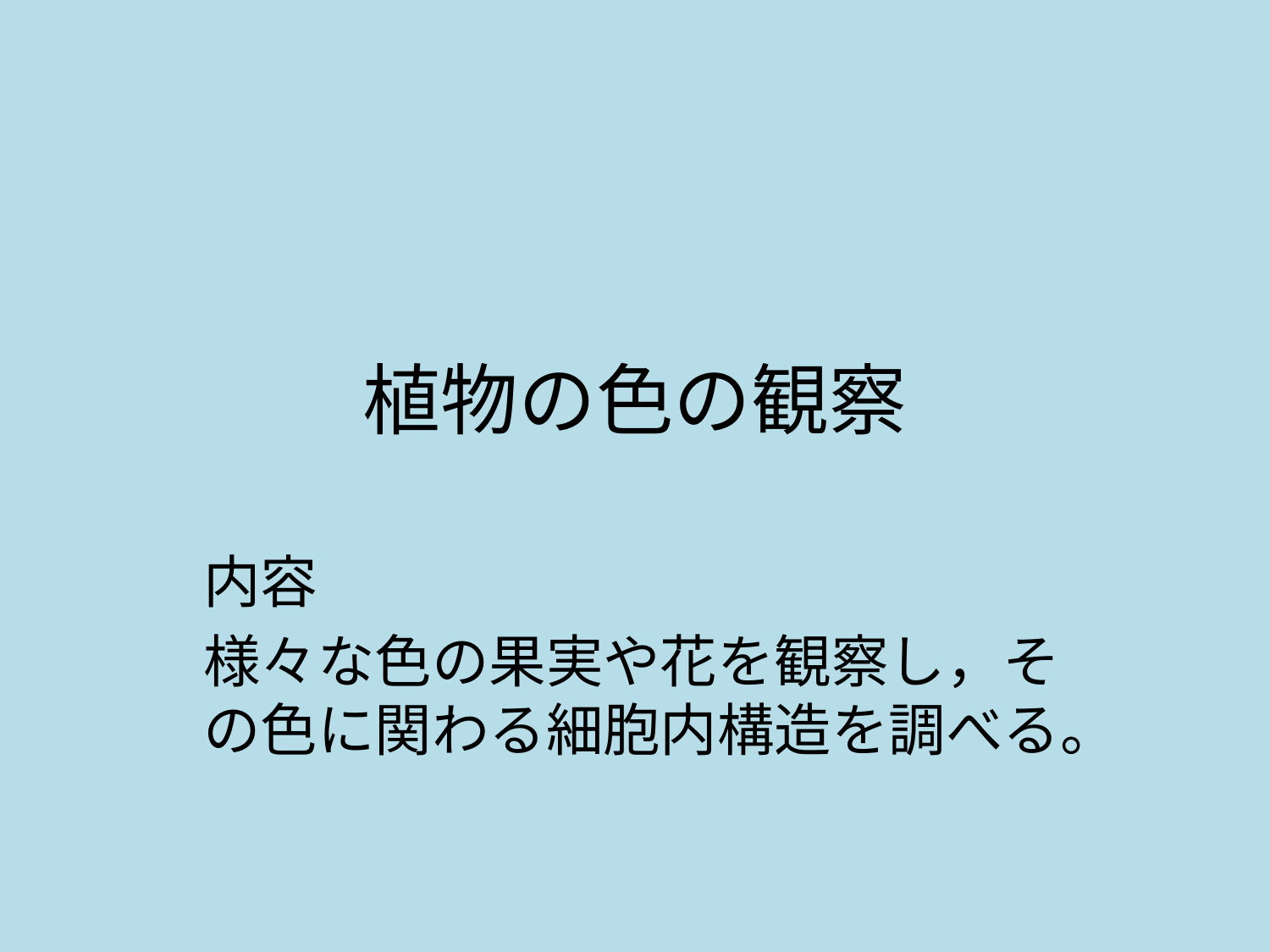

# 植物の色の観察
内容
様々な色の果実や花を観察し，その色に関わる細胞内構造を調べる。